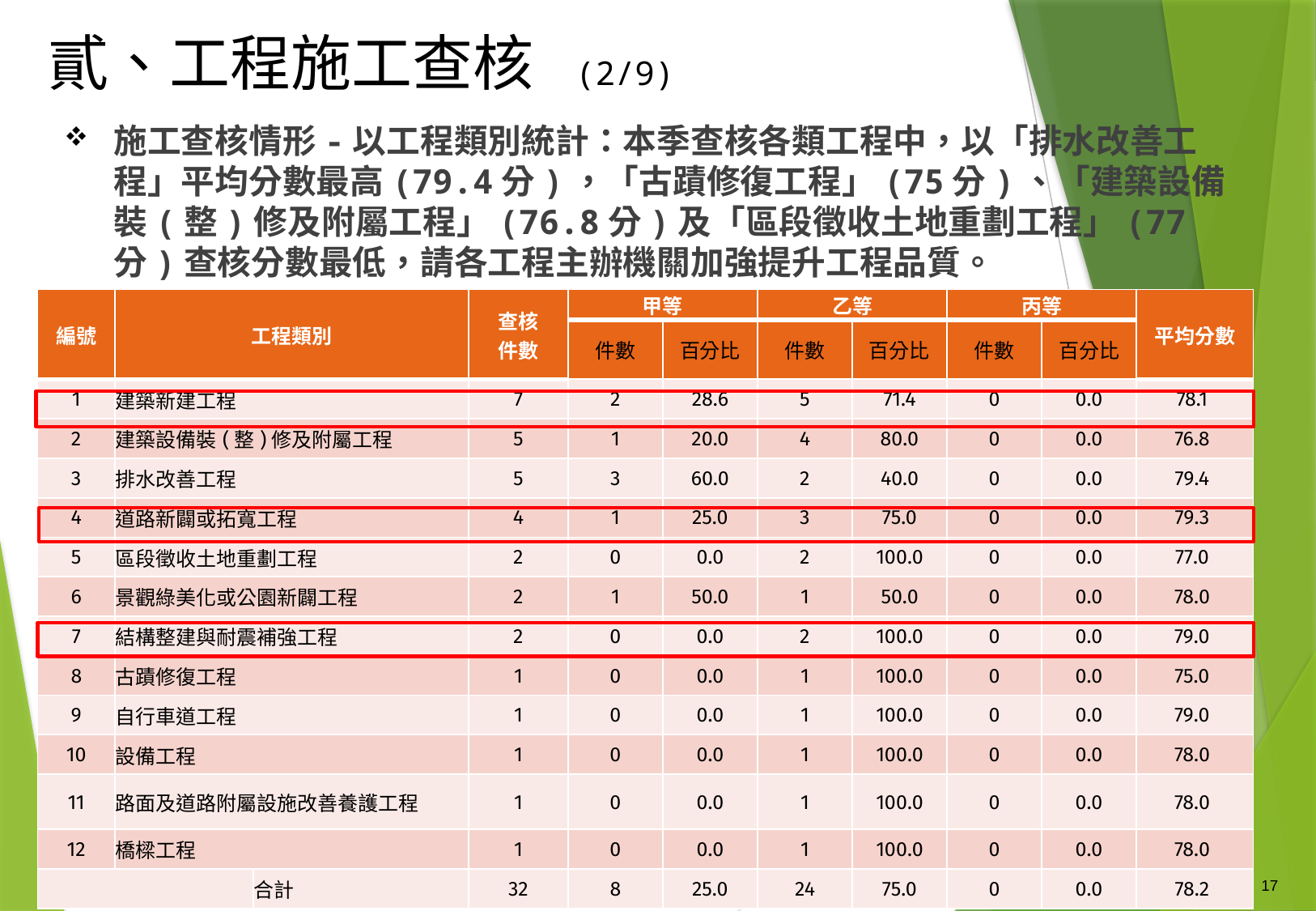

# 貳、工程施工查核  (2/9)
施工查核情形-以工程類別統計：本季查核各類工程中，以「排水改善工程」平均分數最高(79.4分)，「古蹟修復工程」(75分)、「建築設備裝(整)修及附屬工程」(76.8分)及「區段徵收土地重劃工程」(77分)查核分數最低，請各工程主辦機關加強提升工程品質。

| 編號 | 工程類別 |  | 查核 件數 | 甲等 |  | 乙等 |  | 丙等 |  | 平均分數 |
| --- | --- | --- | --- | --- | --- | --- | --- | --- | --- | --- |
|  |  |  |  | 件數 | 百分比 | 件數 | 百分比 | 件數 | 百分比 |  |
| 1 | 建築新建工程 |  | 7 | 2 | 28.6 | 5 | 71.4 | 0 | 0.0 | 78.1 |
| 2 | 建築設備裝(整)修及附屬工程 |  | 5 | 1 | 20.0 | 4 | 80.0 | 0 | 0.0 | 76.8 |
| 3 | 排水改善工程 |  | 5 | 3 | 60.0 | 2 | 40.0 | 0 | 0.0 | 79.4 |
| 4 | 道路新闢或拓寬工程 |  | 4 | 1 | 25.0 | 3 | 75.0 | 0 | 0.0 | 79.3 |
| 5 | 區段徵收土地重劃工程 |  | 2 | 0 | 0.0 | 2 | 100.0 | 0 | 0.0 | 77.0 |
| 6 | 景觀綠美化或公園新闢工程 |  | 2 | 1 | 50.0 | 1 | 50.0 | 0 | 0.0 | 78.0 |
| 7 | 結構整建與耐震補強工程 |  | 2 | 0 | 0.0 | 2 | 100.0 | 0 | 0.0 | 79.0 |
| 8 | 古蹟修復工程 |  | 1 | 0 | 0.0 | 1 | 100.0 | 0 | 0.0 | 75.0 |
| 9 | 自行車道工程 |  | 1 | 0 | 0.0 | 1 | 100.0 | 0 | 0.0 | 79.0 |
| 10 | 設備工程 |  | 1 | 0 | 0.0 | 1 | 100.0 | 0 | 0.0 | 78.0 |
| 11 | 路面及道路附屬設施改善養護工程 |  | 1 | 0 | 0.0 | 1 | 100.0 | 0 | 0.0 | 78.0 |
| 12 | 橋樑工程 |  | 1 | 0 | 0.0 | 1 | 100.0 | 0 | 0.0 | 78.0 |
|  |  | 合計 | 32 | 8 | 25.0 | 24 | 75.0 | 0 | 0.0 | 78.2 |

17